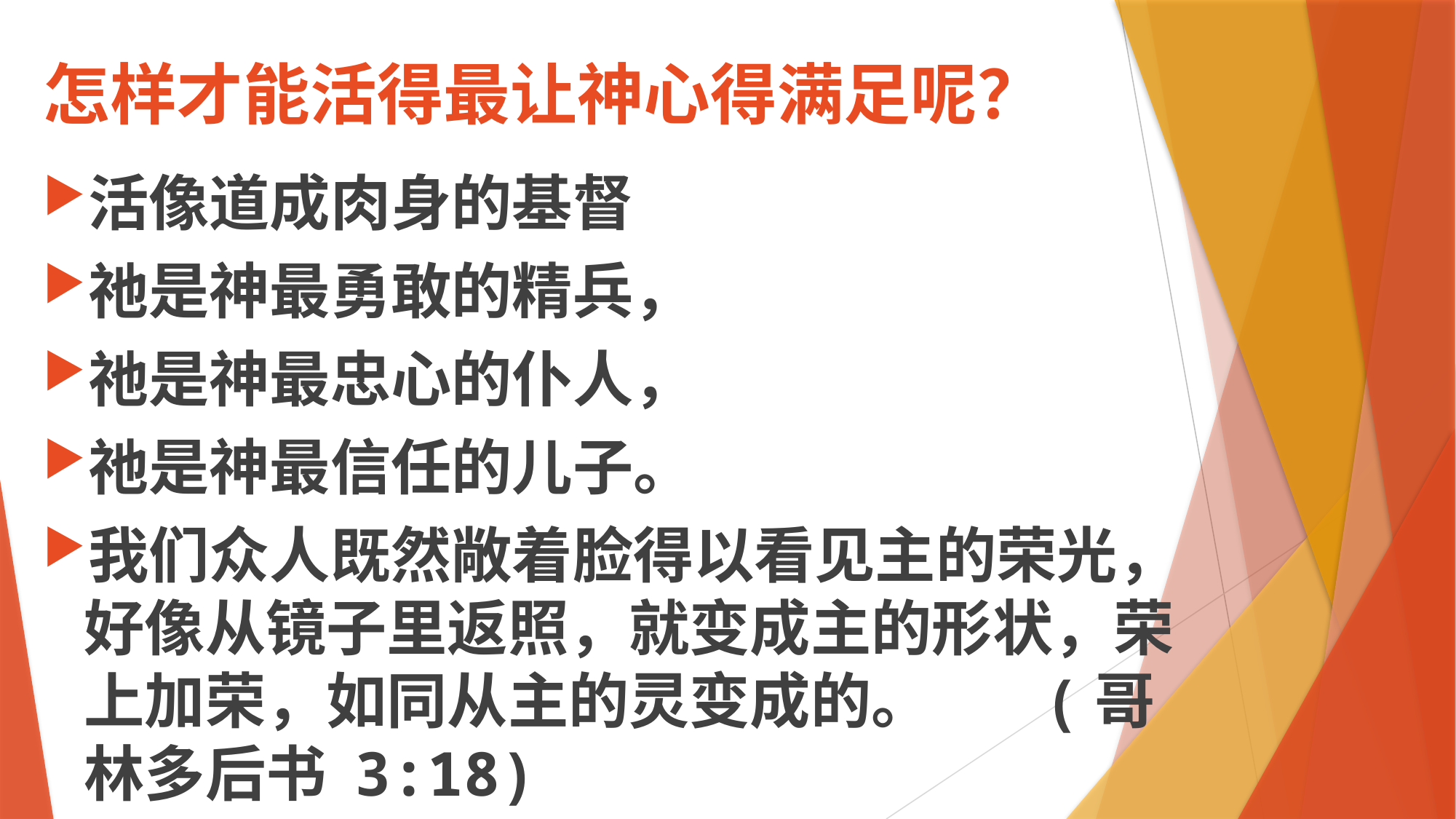

# 怎样才能活得最让神心得满足呢？
活像道成肉身的基督
祂是神最勇敢的精兵，
祂是神最忠心的仆人，
祂是神最信任的儿子。
我们众人既然敞着脸得以看见主的荣光，好像从镜子里返照，就变成主的形状，荣上加荣，如同从主的灵变成的。       (哥林多后书 3:18)